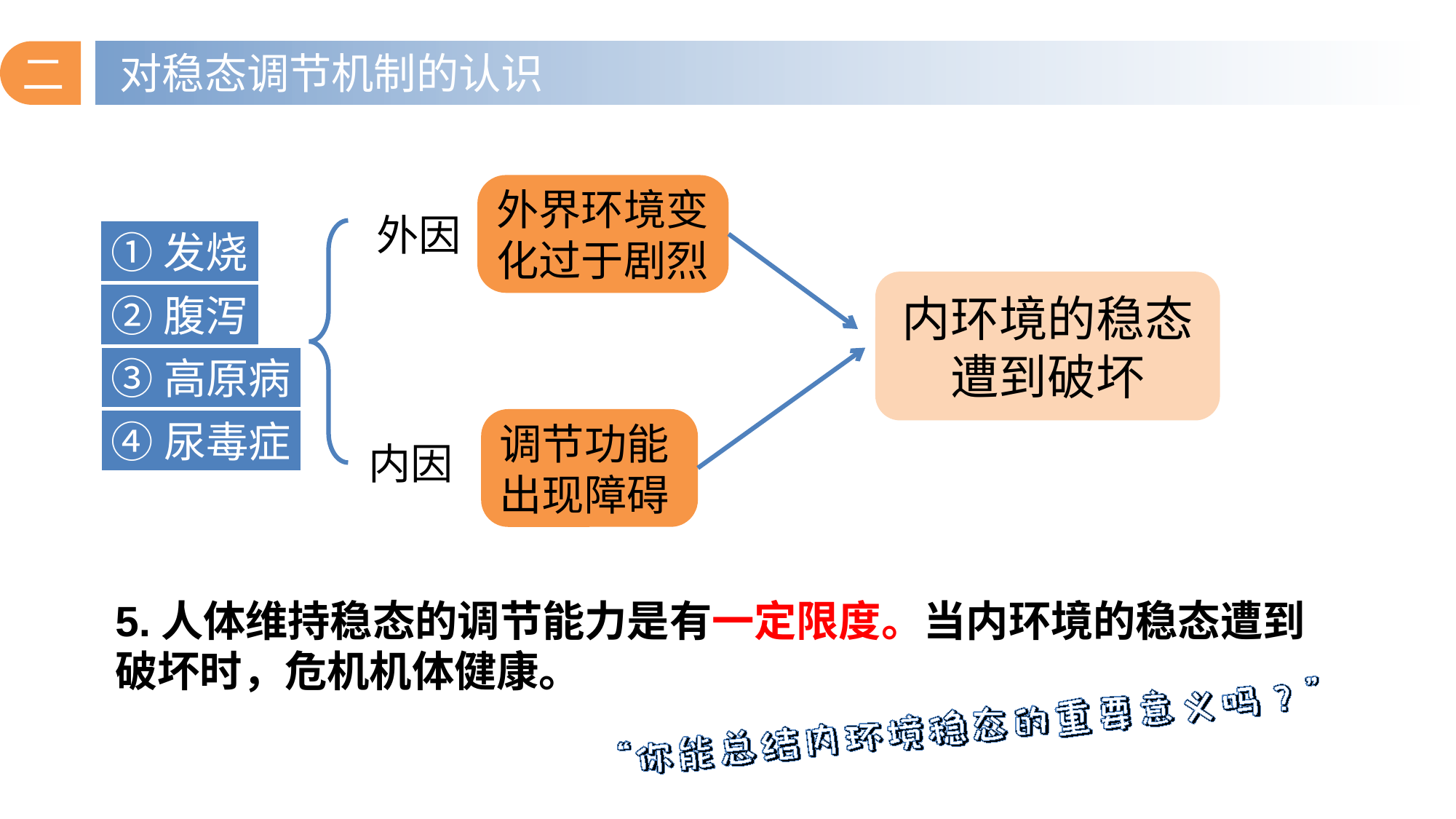

二
对稳态调节机制的认识
外界环境变化过于剧烈
外因
①发烧

内环境的稳态
遭到破坏
②腹泻
③高原病
调节功能出现障碍
④尿毒症
内因
5.人体维持稳态的调节能力是有一定限度。当内环境的稳态遭到破坏时，危机机体健康。